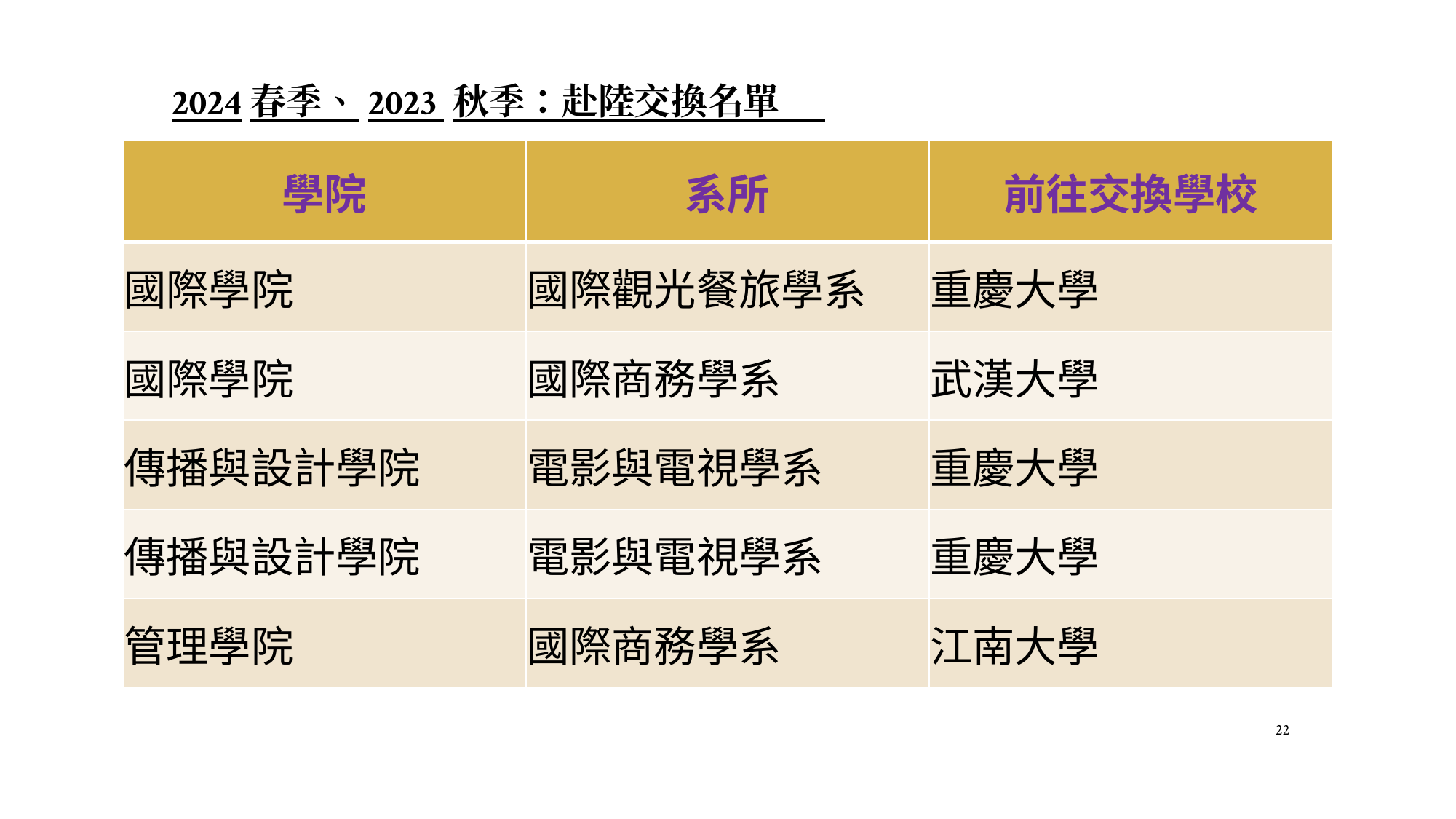

2024春季、2023 秋季：赴陸交換名單
| 學院 | 系所 | 前往交換學校 |
| --- | --- | --- |
| 國際學院 | 國際觀光餐旅學系 | 重慶大學 |
| 國際學院 | 國際商務學系 | 武漢大學 |
| 傳播與設計學院 | 電影與電視學系 | 重慶大學 |
| 傳播與設計學院 | 電影與電視學系 | 重慶大學 |
| 管理學院 | 國際商務學系 | 江南大學 |
22